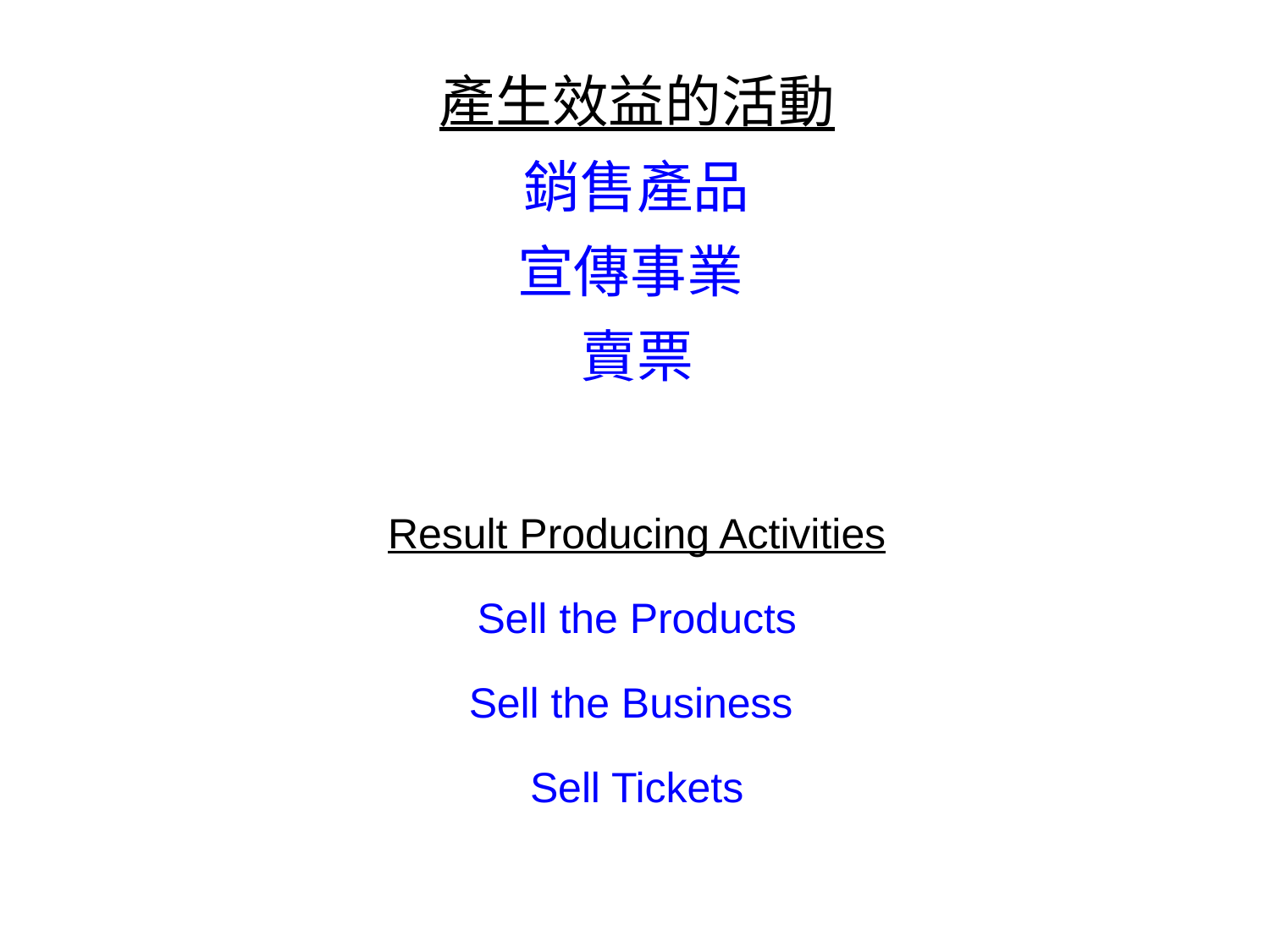

產生效益的活動

銷售產品

宣傳事業

賣票

Result Producing Activities

Sell the Products

Sell the Business

Sell Tickets